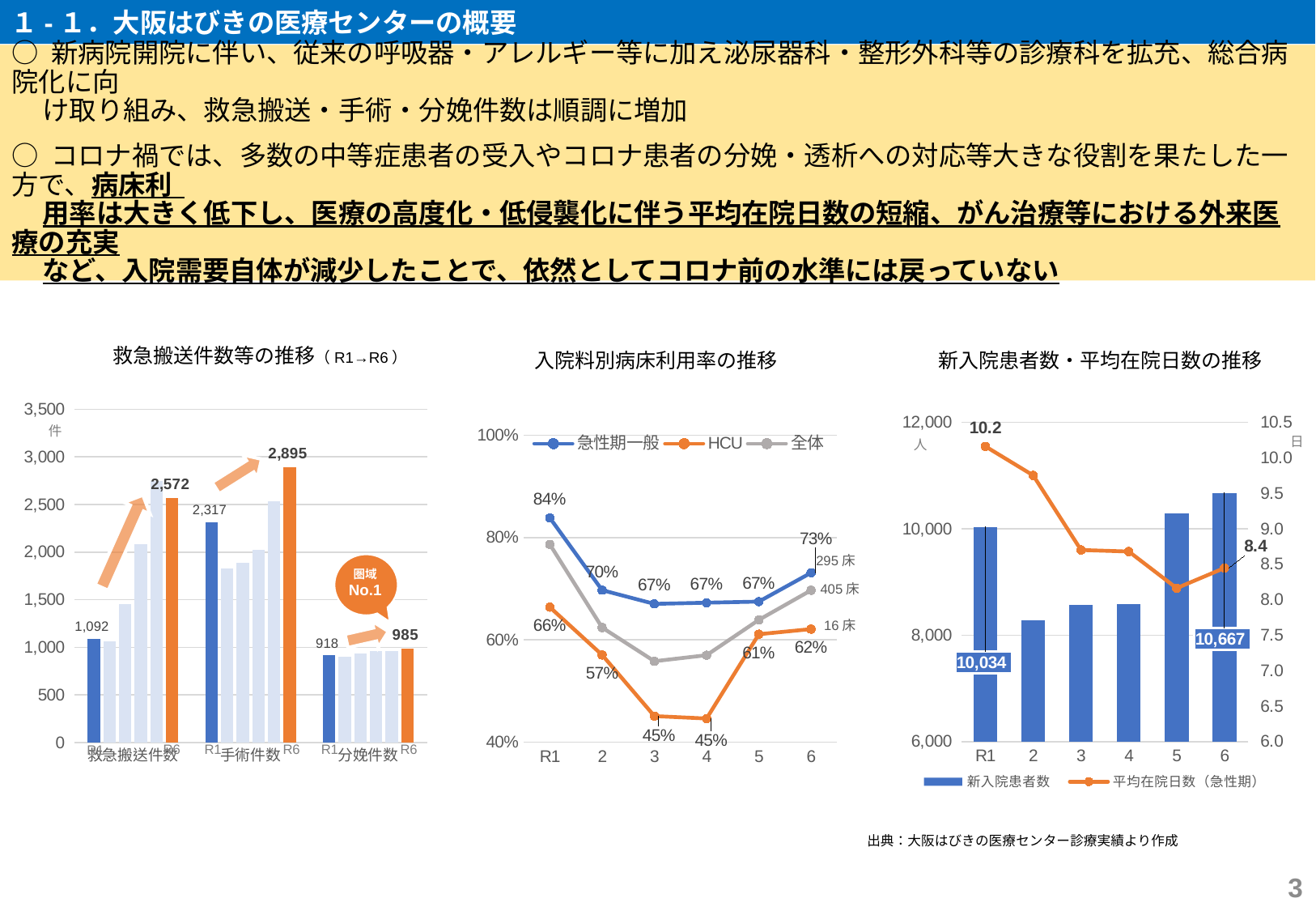

１-１．大阪はびきの医療センターの概要
○ 新病院開院に伴い、従来の呼吸器・アレルギー等に加え泌尿器科・整形外科等の診療科を拡充、総合病院化に向
    け取り組み、救急搬送・手術・分娩件数は順調に増加

○ コロナ禍では、多数の中等症患者の受入やコロナ患者の分娩・透析への対応等大きな役割を果たした一方で、病床利
    用率は大きく低下し、医療の高度化・低侵襲化に伴う平均在院日数の短縮、がん治療等における外来医療の充実
    など、入院需要自体が減少したことで、依然としてコロナ前の水準には戻っていない
救急搬送件数等の推移（R1→R6）
新入院患者数・平均在院日数の推移
入院料別病床利用率の推移

### Chart

| Category | R1 | 2 | 3 | 4 | 5 | 6 |
|---|---|---|---|---|---|---|
| 救急搬送件数 | 1092.0 | 1067.0 | 1458.0 | 2081.0 | 2750.0 | 2572.0 |
| 手術件数 | 2317.0 | 1825.0 | 1891.0 | 2025.0 | 2537.0 | 2895.0 |
| 分娩件数 | 918.0 | 902.0 | 938.0 | 958.0 | 957.0 | 985.0 |

### Chart

| Category | 急性期一般 | HCU | 全体 |
|---|---|---|---|
| R1 | 0.8385350987810004 | 0.6639344262295082 | 0.7866735934734087 |
| 2 | 0.6972391991570074 | 0.5705479452054795 | 0.6240915814521835 |
| 3 | 0.6703371970495258 | 0.45119863013698625 | 0.5582738439771047 |
| 4 | 0.6726554267650158 | 0.44640410958904103 | 0.5700495208695093 |
| 5 | 0.674840083225644 | 0.611125 | 0.6391098580203404 |
| 6 | 0.7312932435570002 | 0.6210616438356165 | 0.6970404194148486 |

### Chart

| Category | 新入院患者数 | 平均在院日数（急性期） |
|---|---|---|
| R1 | 10034.0 | 10.158635 |
| 2 | 8284.0 | 9.75016 |
| 3 | 8568.0 | 8.699469 |
| 4 | 8585.0 | 8.677946 |
| 5 | 10291.0 | 8.162002 |
| 6 | 10667.0 | 8.445331 |
件
日
人

295床

圏域
No.1
405床
16床

R6
R1
R6
R1
R6
R1
出典：大阪はびきの医療センター診療実績より作成
3